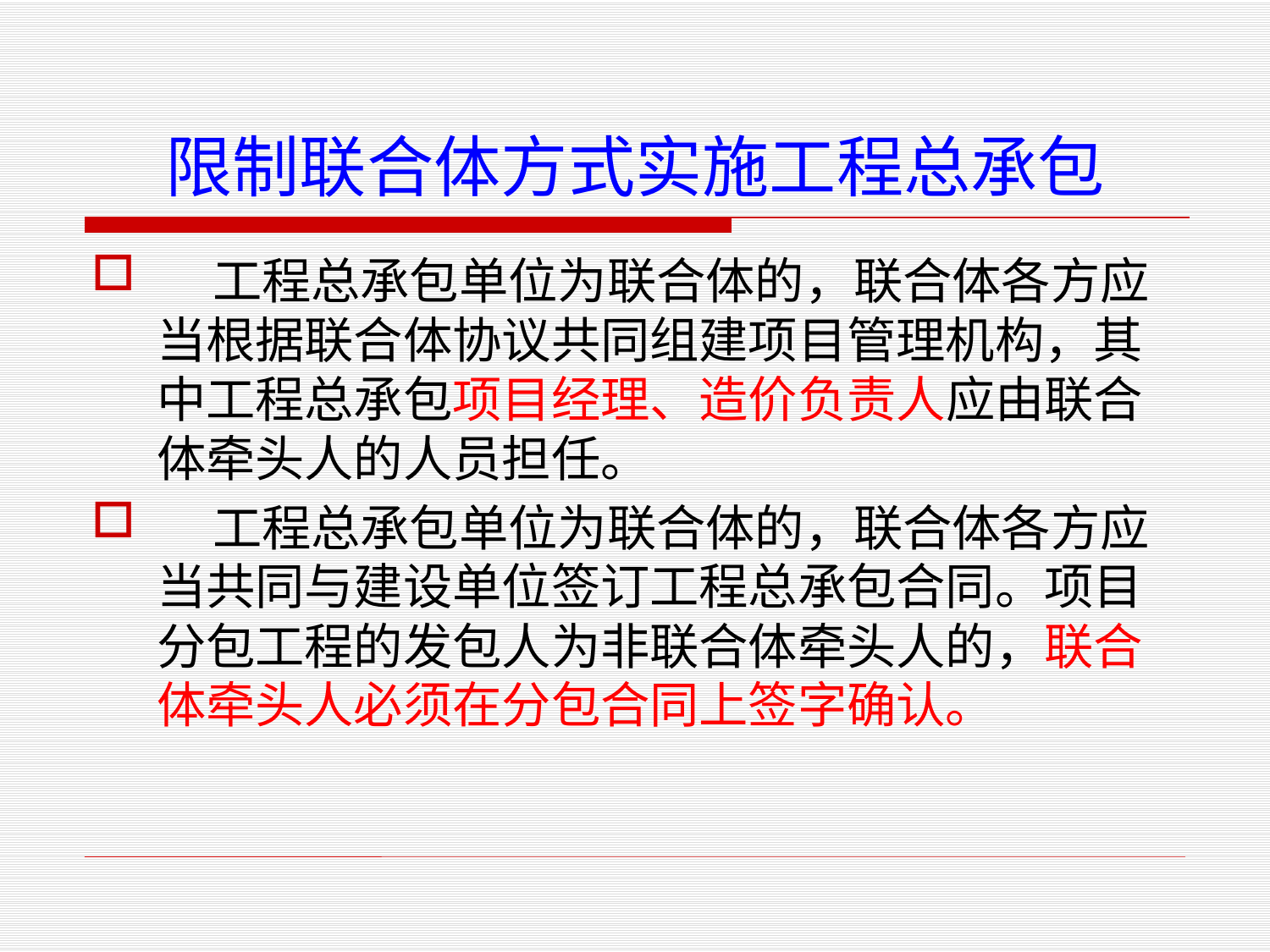

# 限制联合体方式实施工程总承包
    工程总承包单位为联合体的，联合体各方应当根据联合体协议共同组建项目管理机构，其中工程总承包项目经理、造价负责人应由联合体牵头人的人员担任。
    工程总承包单位为联合体的，联合体各方应当共同与建设单位签订工程总承包合同。项目分包工程的发包人为非联合体牵头人的，联合体牵头人必须在分包合同上签字确认。